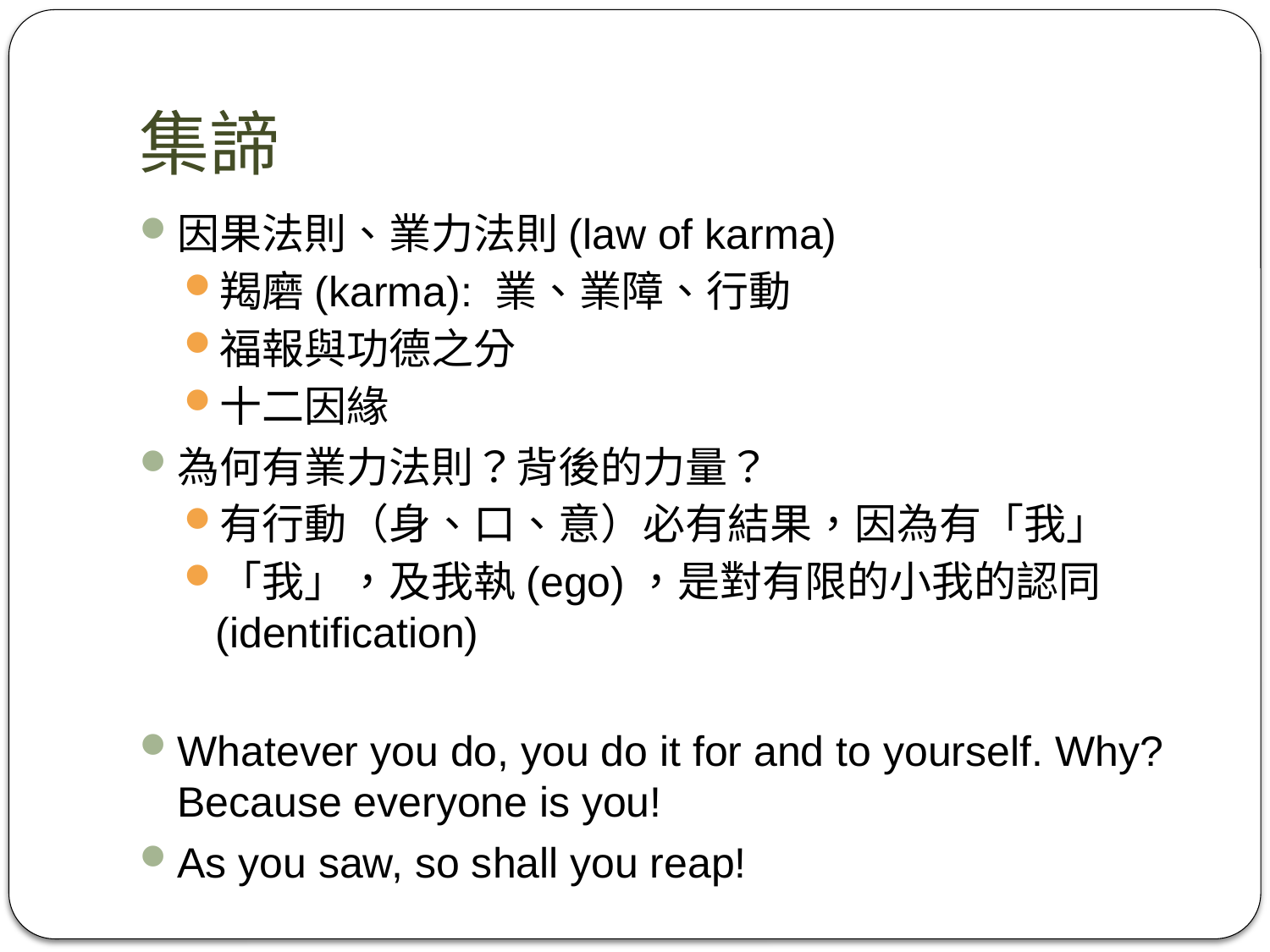

# 集諦
因果法則、業力法則(law of karma)
羯磨(karma): 業、業障、行動
福報與功德之分
十二因緣
為何有業力法則？背後的力量？
有行動（身、口、意）必有結果，因為有「我」
「我」，及我執(ego)，是對有限的小我的認同(identification)

Whatever you do, you do it for and to yourself. Why? Because everyone is you!
As you saw, so shall you reap!